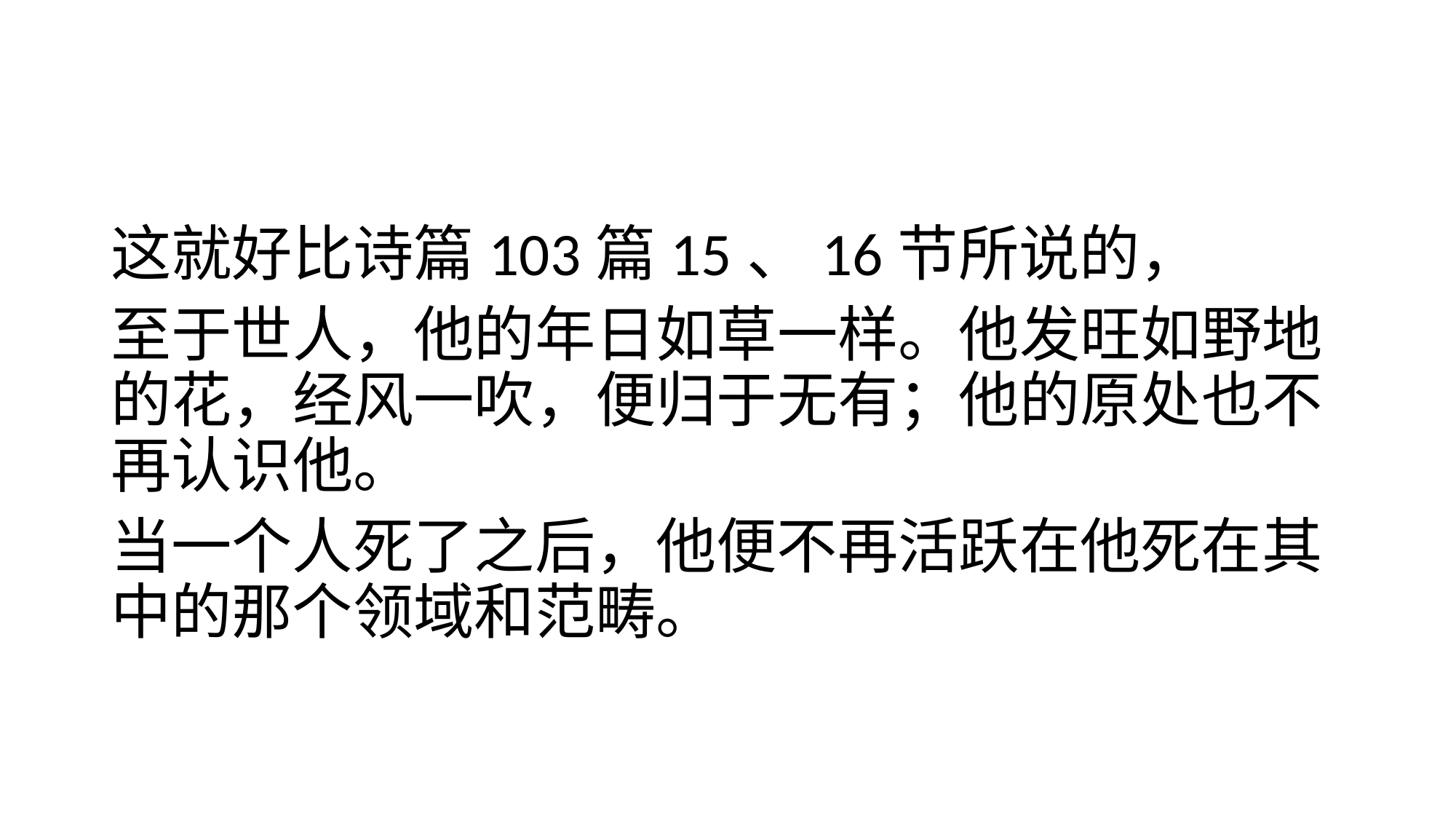

#
这就好比诗篇103篇15、16节所说的，
至于世人，他的年日如草一样。他发旺如野地的花，经风一吹，便归于无有；他的原处也不再认识他。
当一个人死了之后，他便不再活跃在他死在其中的那个领域和范畴。